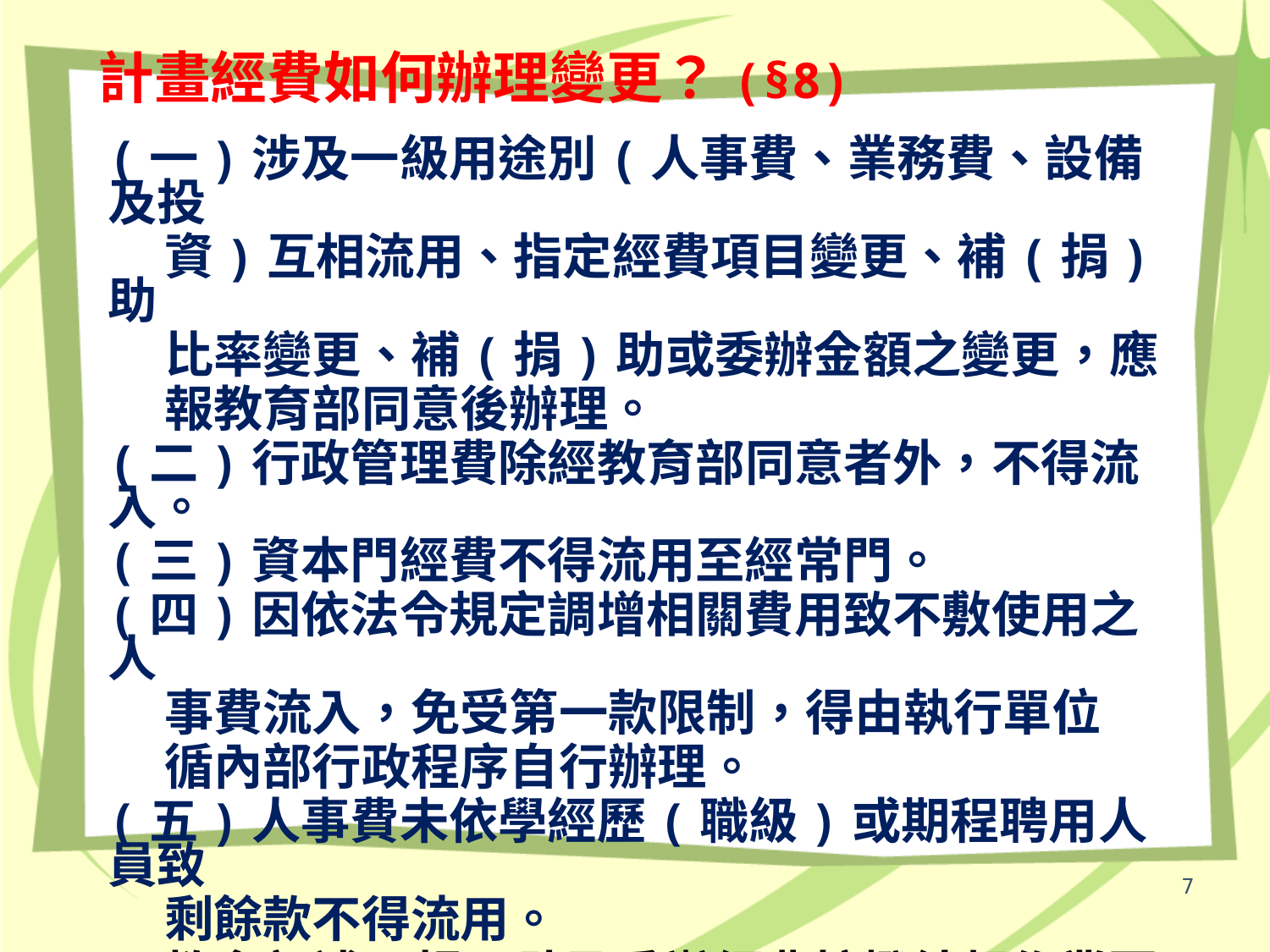

# 計畫經費如何辦理變更？(§8)
(一)涉及一級用途別(人事費、業務費、設備及投
    資)互相流用、指定經費項目變更、補(捐)助
    比率變更、補(捐)助或委辦金額之變更，應
    報教育部同意後辦理。
(二)行政管理費除經教育部同意者外，不得流入。
(三)資本門經費不得流用至經常門。
(四)因依法令規定調增相關費用致不敷使用之人
    事費流入，免受第一款限制，得由執行單位
    循內部行政程序自行辦理。
(五)人事費未依學經歷(職級)或期程聘用人員致
    剩餘款不得流用。
(教育部補(捐)助及委辦經費核撥結報作業要點)
7